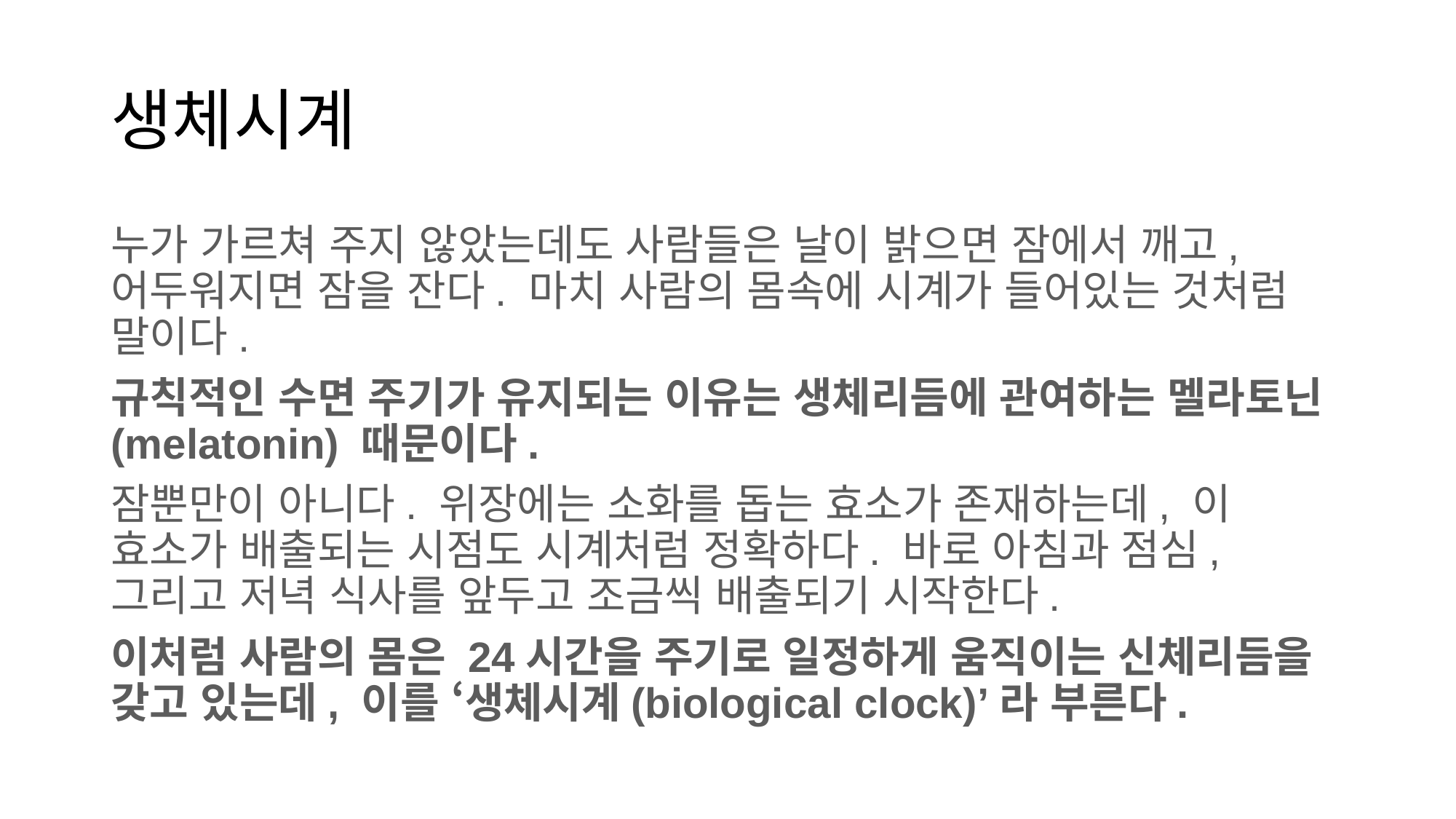

# 생체시계
누가 가르쳐 주지 않았는데도 사람들은 날이 밝으면 잠에서 깨고, 어두워지면 잠을 잔다. 마치 사람의 몸속에 시계가 들어있는 것처럼 말이다.
규칙적인 수면 주기가 유지되는 이유는 생체리듬에 관여하는 멜라토닌(melatonin) 때문이다.
잠뿐만이 아니다. 위장에는 소화를 돕는 효소가 존재하는데, 이 효소가 배출되는 시점도 시계처럼 정확하다. 바로 아침과 점심, 그리고 저녁 식사를 앞두고 조금씩 배출되기 시작한다.
이처럼 사람의 몸은 24시간을 주기로 일정하게 움직이는 신체리듬을 갖고 있는데, 이를 ‘생체시계(biological clock)’라 부른다.